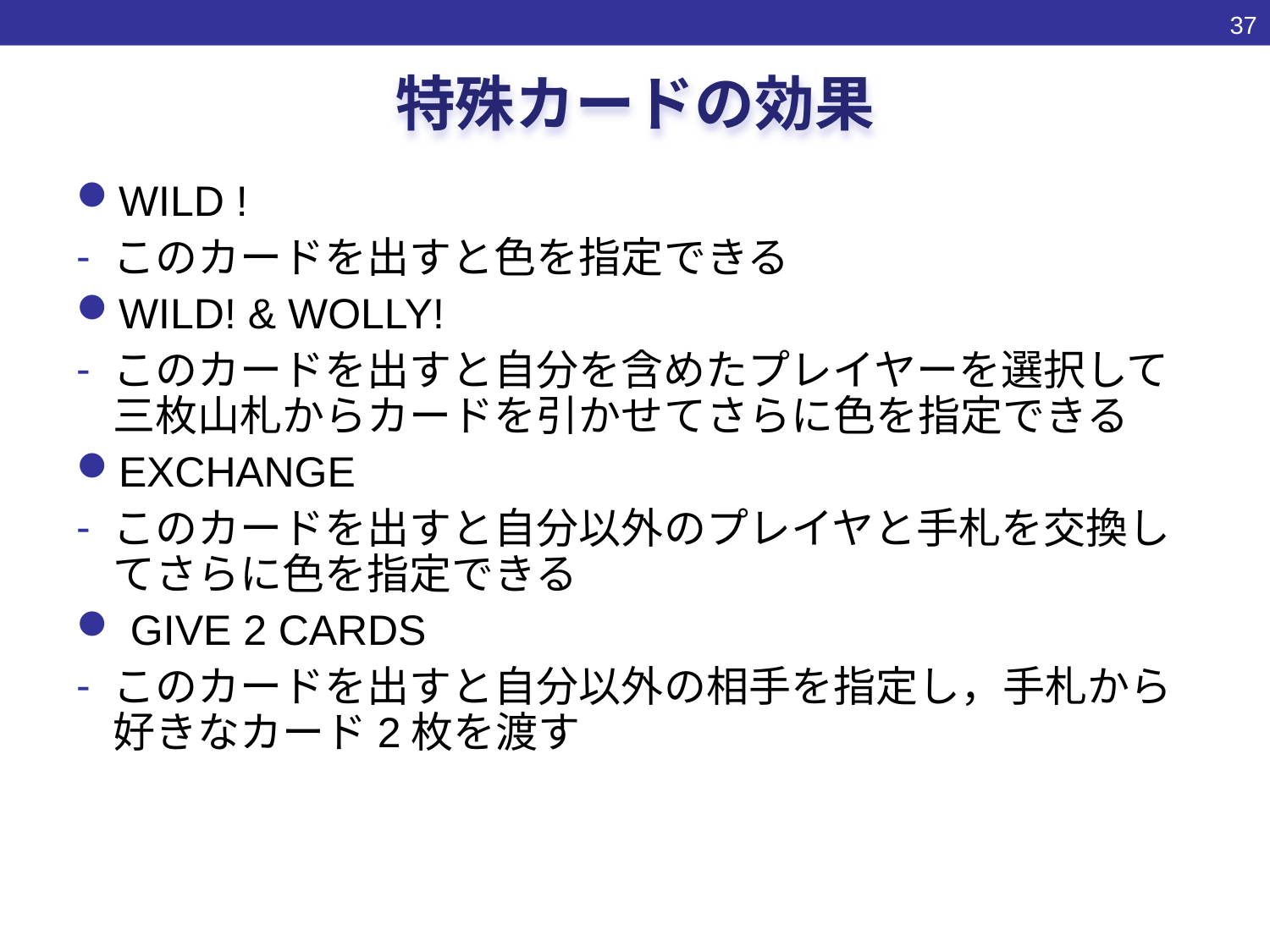

37
# 特殊カードの効果
WILD !
このカードを出すと色を指定できる
WILD! & WOLLY!
このカードを出すと自分を含めたプレイヤーを選択して三枚山札からカードを引かせてさらに色を指定できる
EXCHANGE
このカードを出すと自分以外のプレイヤと手札を交換してさらに色を指定できる
 GIVE 2 CARDS
このカードを出すと自分以外の相手を指定し，手札から好きなカード2枚を渡す